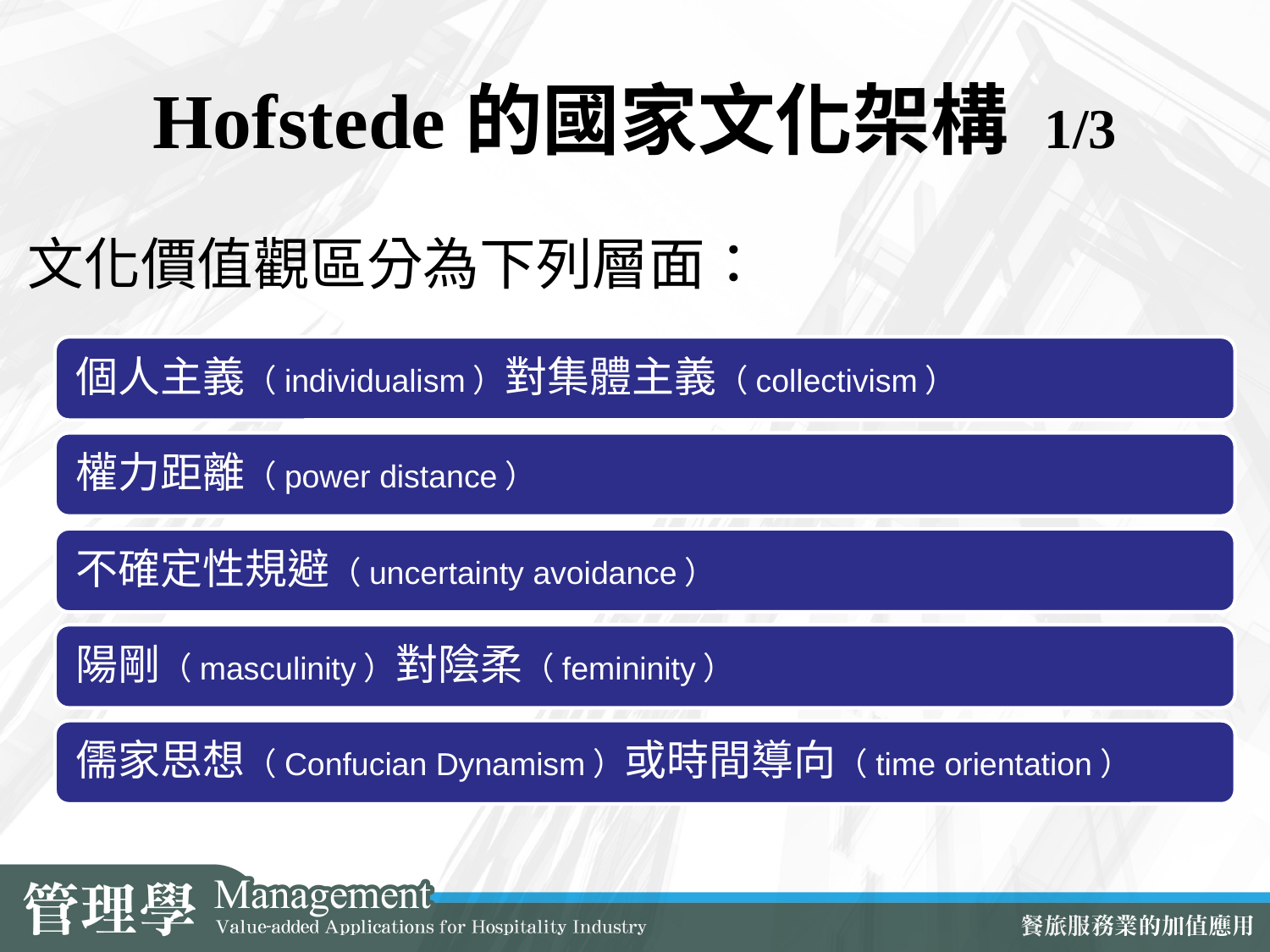

# Hofstede的國家文化架構 1/3
文化價值觀區分為下列層面：
個人主義（individualism）對集體主義（collectivism）
權力距離（power distance）
不確定性規避（uncertainty avoidance）
陽剛（masculinity）對陰柔（femininity）
儒家思想（Confucian Dynamism）或時間導向（time orientation）